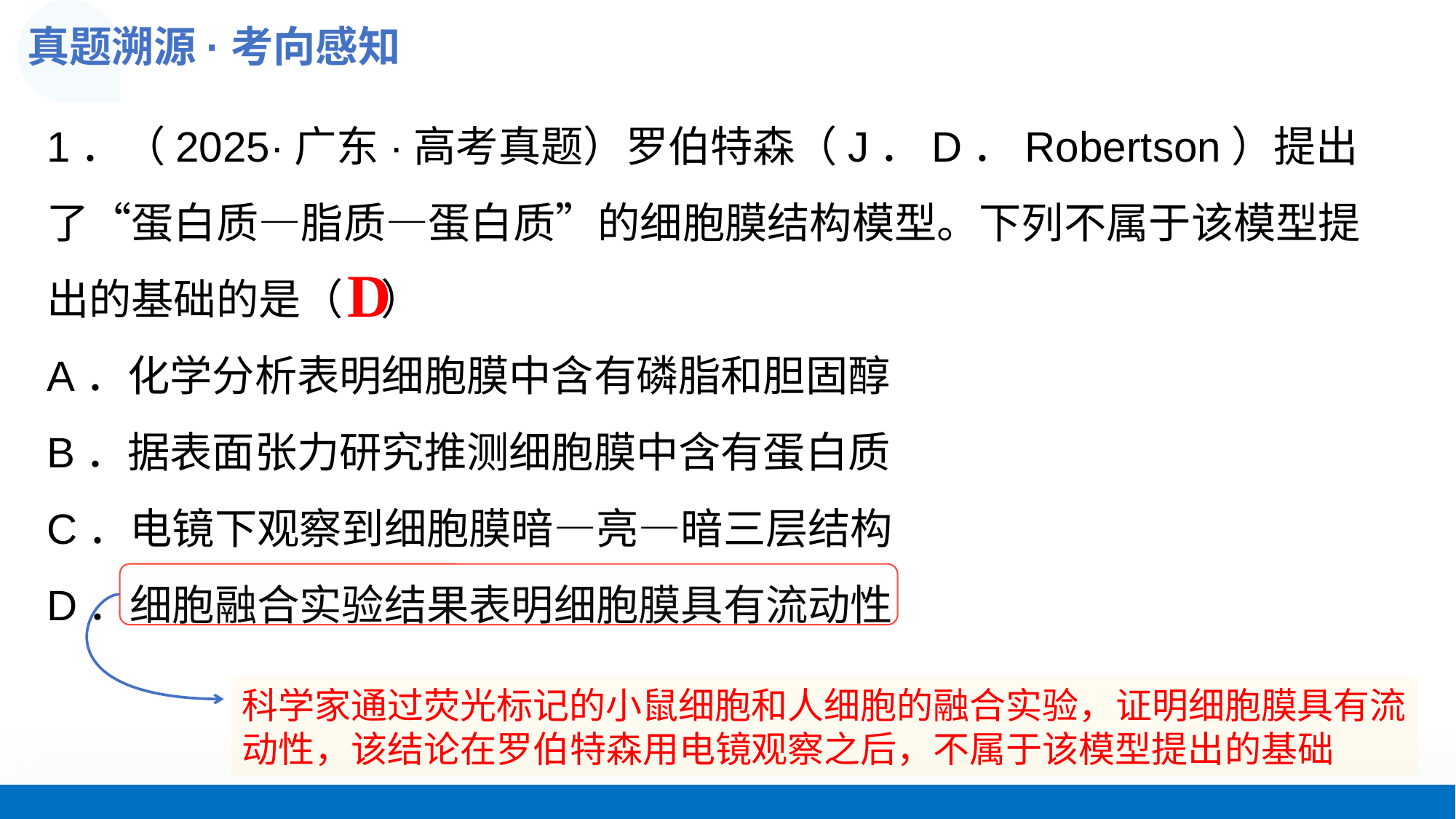

真题溯源·考向感知
1．（2025·广东·高考真题）罗伯特森（J．D．Robertson）提出了“蛋白质—脂质—蛋白质”的细胞膜结构模型。下列不属于该模型提出的基础的是（    ）
A．化学分析表明细胞膜中含有磷脂和胆固醇
B．据表面张力研究推测细胞膜中含有蛋白质
C．电镜下观察到细胞膜暗—亮—暗三层结构
D．细胞融合实验结果表明细胞膜具有流动性
D

科学家通过荧光标记的小鼠细胞和人细胞的融合实验，证明细胞膜具有流动性，该结论在罗伯特森用电镜观察之后，不属于该模型提出的基础